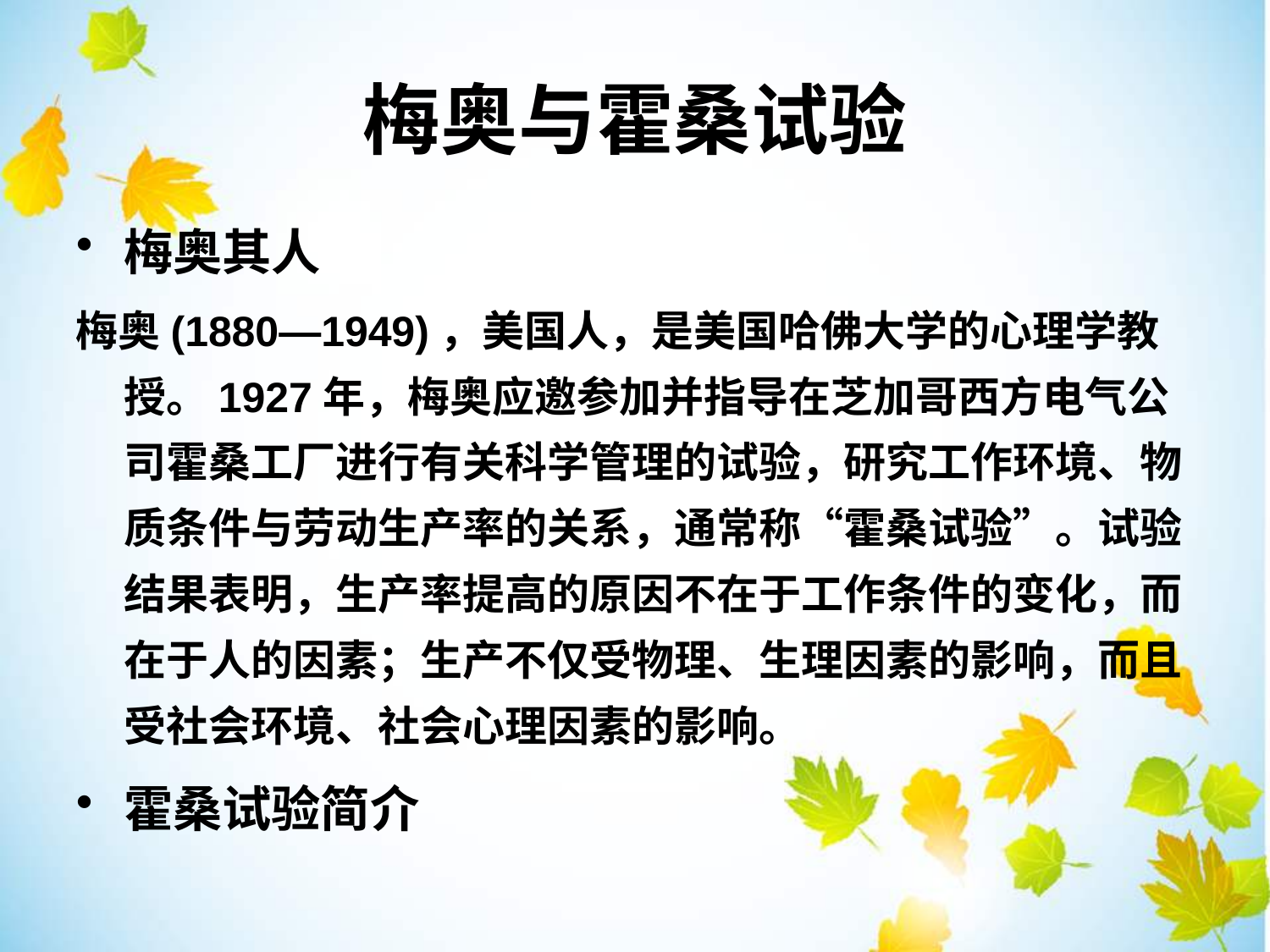

梅奥与霍桑试验
梅奥其人
梅奥(1880—1949)，美国人，是美国哈佛大学的心理学教授。1927年，梅奥应邀参加并指导在芝加哥西方电气公司霍桑工厂进行有关科学管理的试验，研究工作环境、物质条件与劳动生产率的关系，通常称“霍桑试验”。试验结果表明，生产率提高的原因不在于工作条件的变化，而在于人的因素；生产不仅受物理、生理因素的影响，而且受社会环境、社会心理因素的影响。
霍桑试验简介